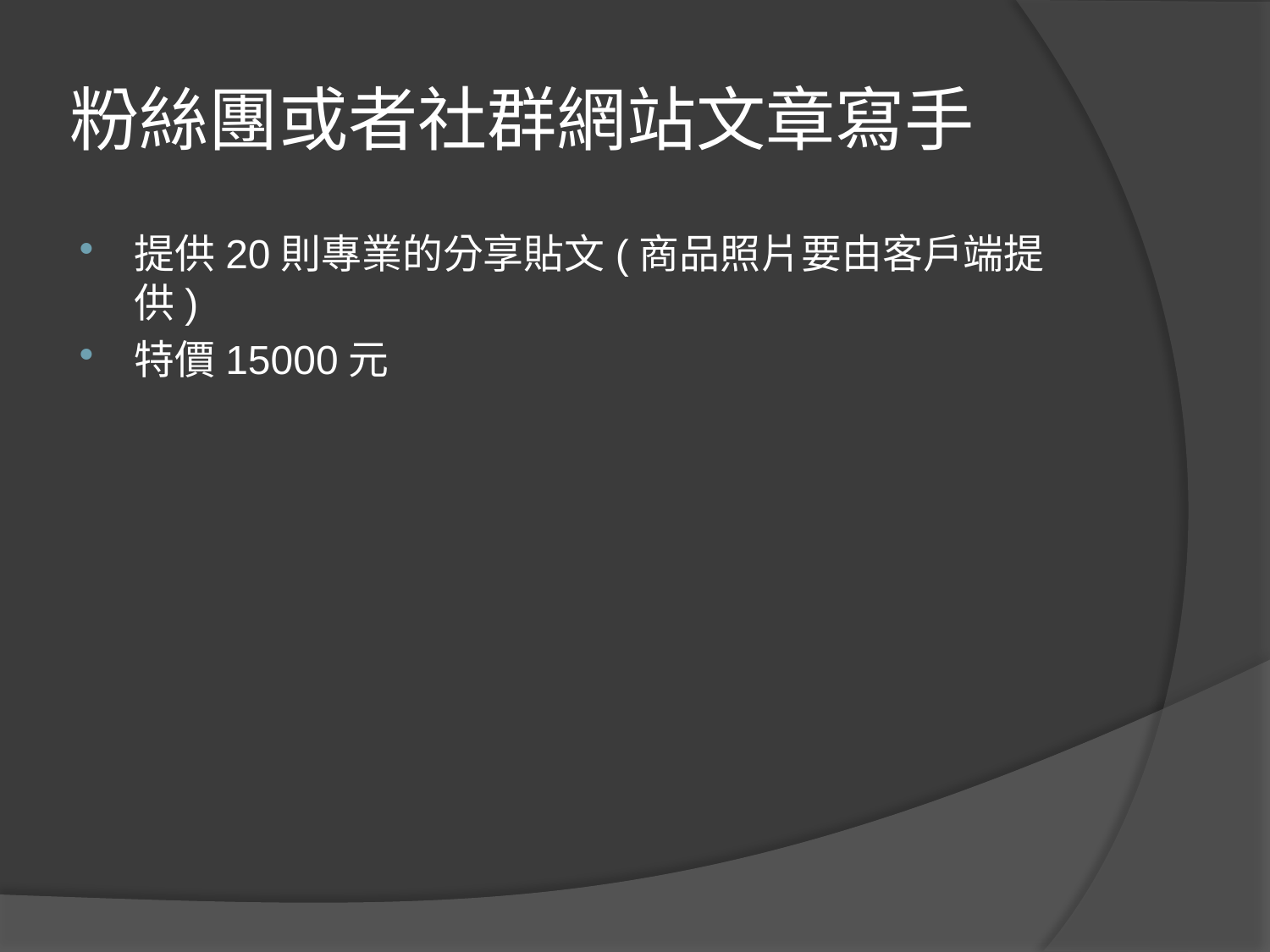

# 粉絲團或者社群網站文章寫手
提供20則專業的分享貼文(商品照片要由客戶端提供)
特價15000元